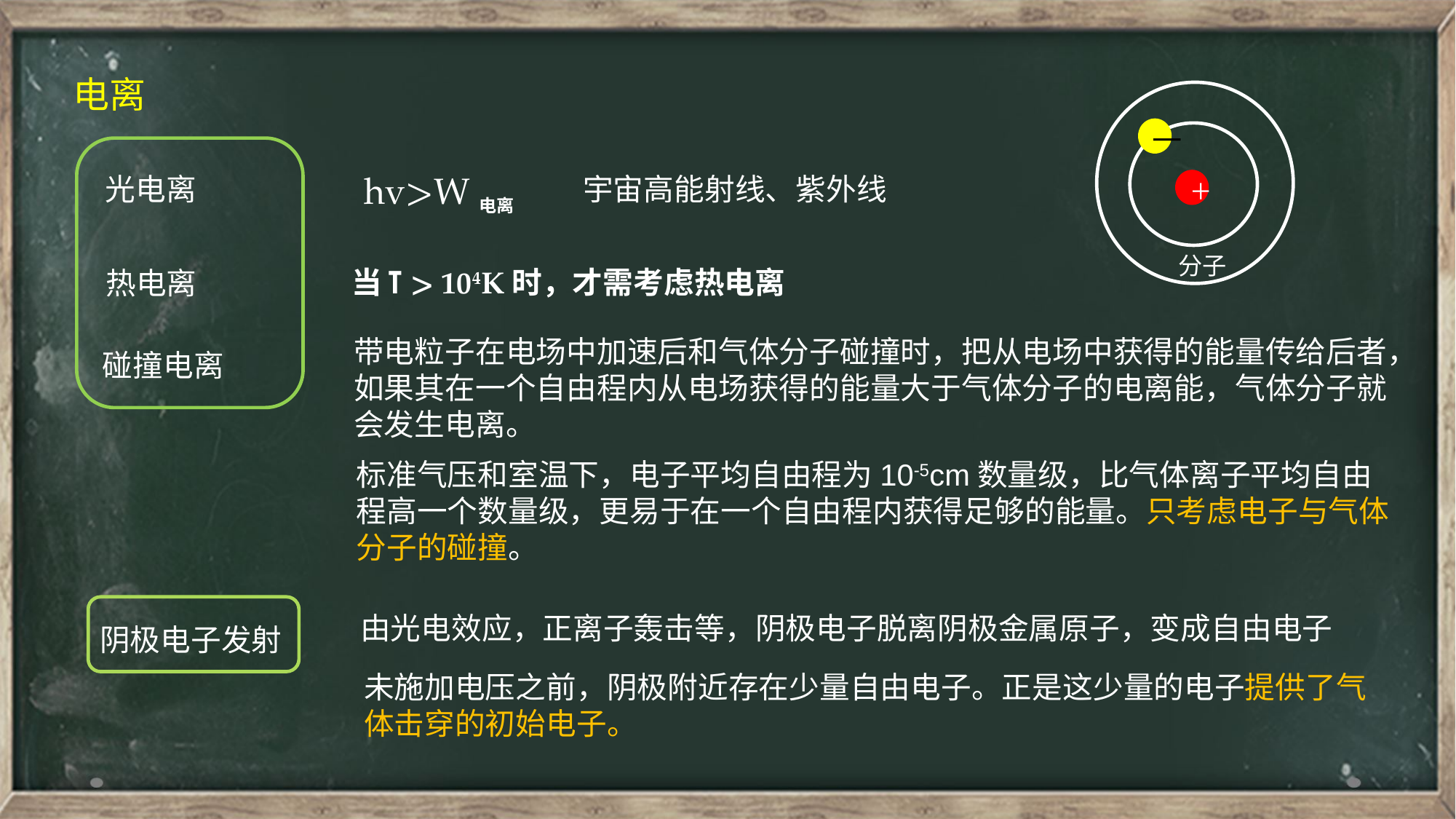

电离

—

碰撞电离
光电离
热电离
hv>W电离
宇宙高能射线、紫外线
+
分子
当T > 104K时，才需考虑热电离
带电粒子在电场中加速后和气体分子碰撞时，把从电场中获得的能量传给后者，如果其在一个自由程内从电场获得的能量大于气体分子的电离能，气体分子就会发生电离。
标准气压和室温下，电子平均自由程为10-5cm数量级，比气体离子平均自由程高一个数量级，更易于在一个自由程内获得足够的能量。只考虑电子与气体分子的碰撞。

阴极电子发射
由光电效应，正离子轰击等，阴极电子脱离阴极金属原子，变成自由电子
未施加电压之前，阴极附近存在少量自由电子。正是这少量的电子提供了气体击穿的初始电子。